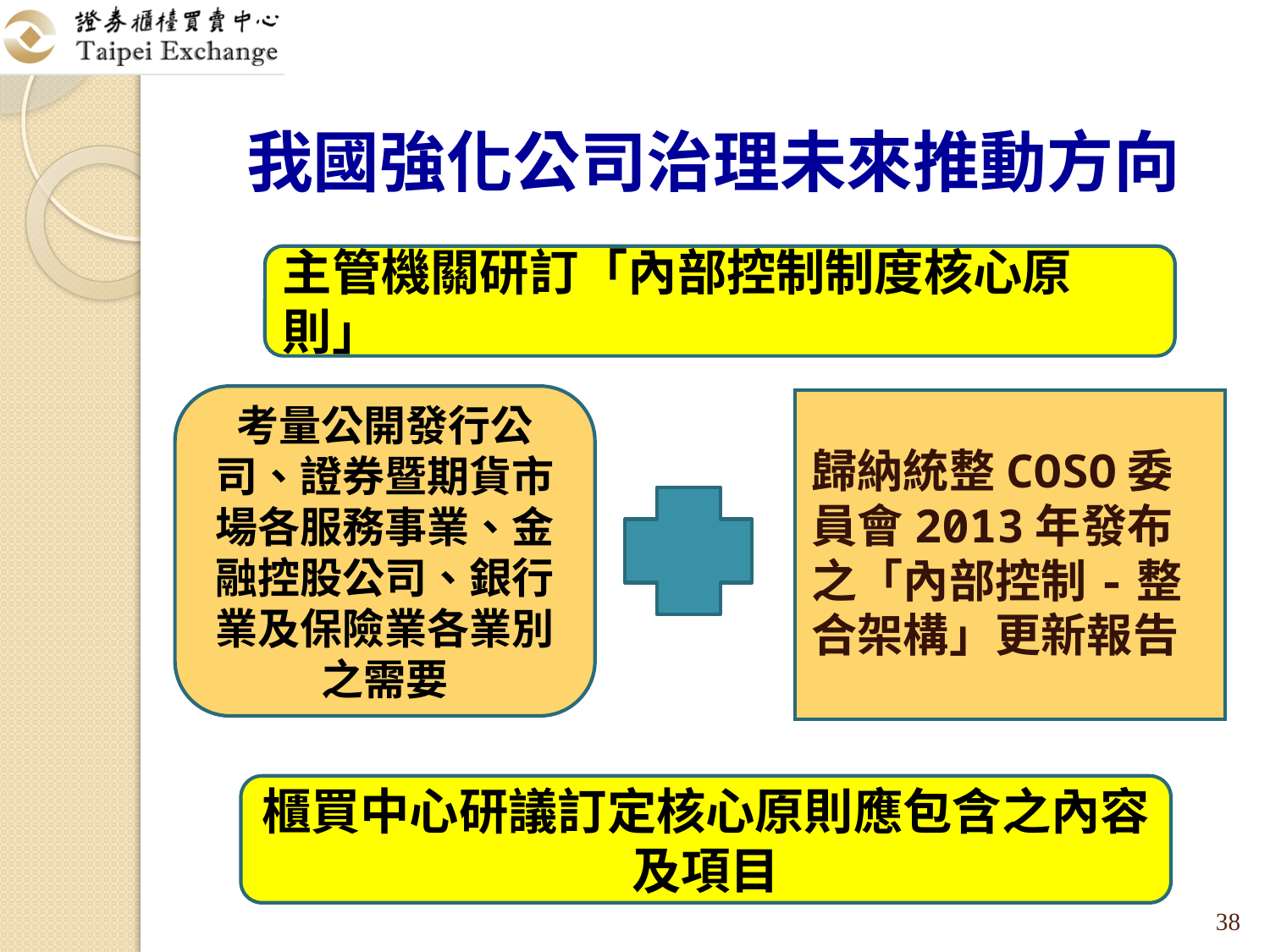

# 我國強化公司治理未來推動方向
主管機關研訂「內部控制制度核心原則」
考量公開發行公司、證券暨期貨市場各服務事業、金融控股公司、銀行業及保險業各業別之需要
歸納統整COSO委員會2013年發布之「內部控制-整合架構」更新報告

櫃買中心研議訂定核心原則應包含之內容及項目
38